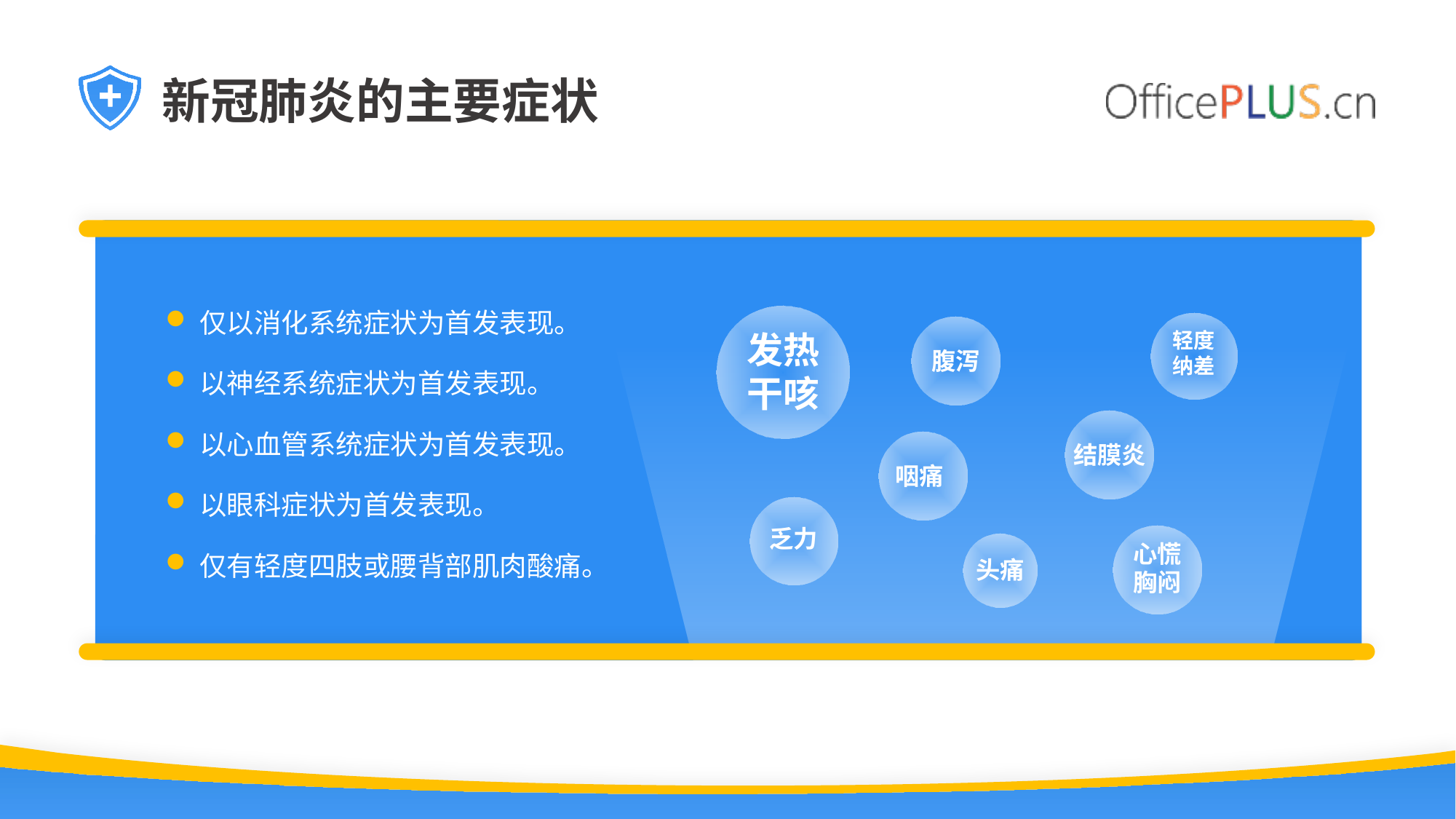

新冠肺炎的主要症状

仅以消化系统症状为首发表现。
以神经系统症状为首发表现。
以心血管系统症状为首发表现。
以眼科症状为首发表现。
仅有轻度四肢或腰背部肌肉酸痛。

发热
干咳
轻度
纳差
腹泻

结膜炎
咽痛

乏力

心慌
胸闷

头痛